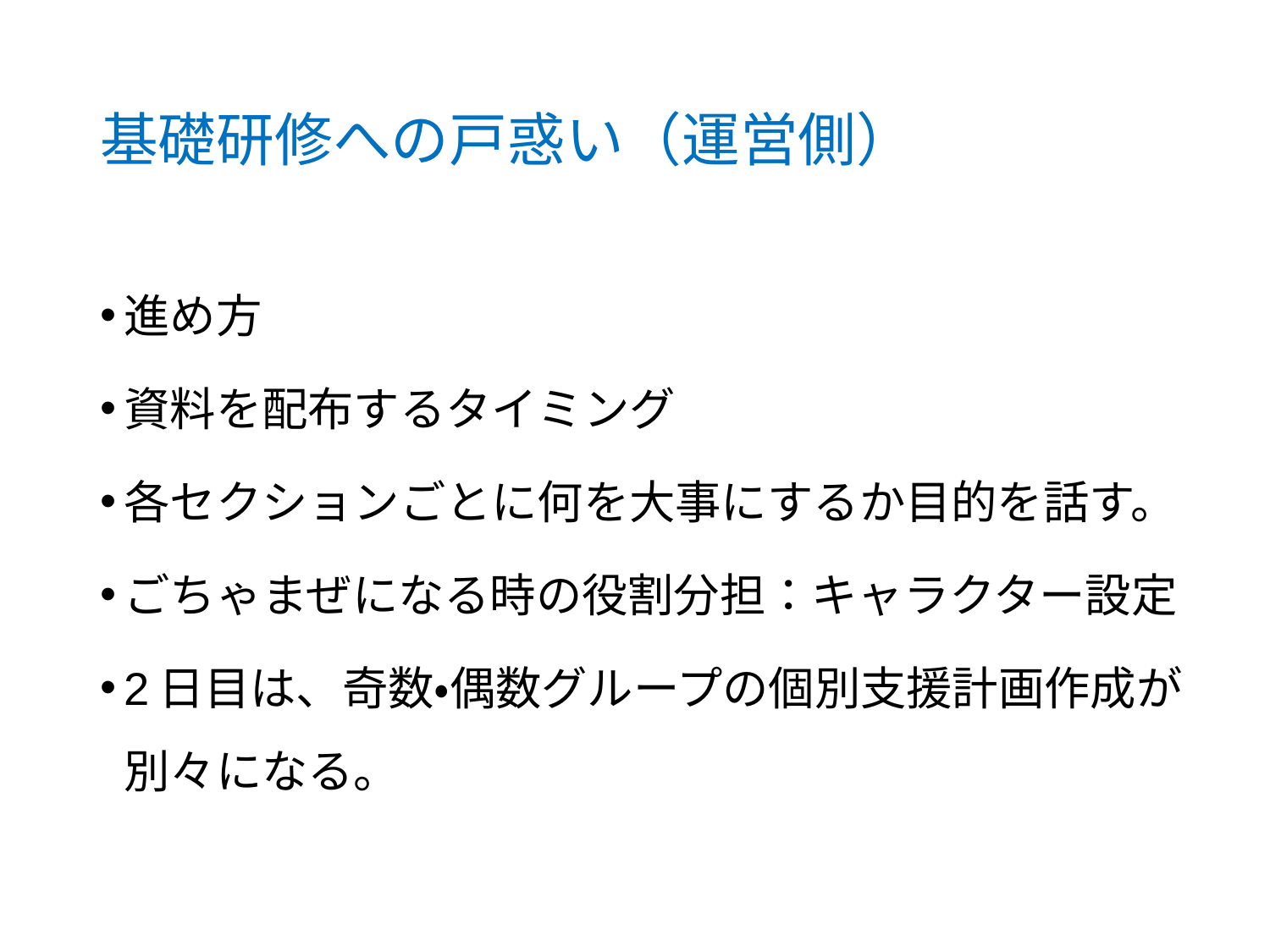

# 基礎研修への戸惑い（運営側）
進め方
資料を配布するタイミング
各セクションごとに何を大事にするか目的を話す。
ごちゃまぜになる時の役割分担：キャラクター設定
2日目は、奇数・偶数グループの個別支援計画作成が別々になる。